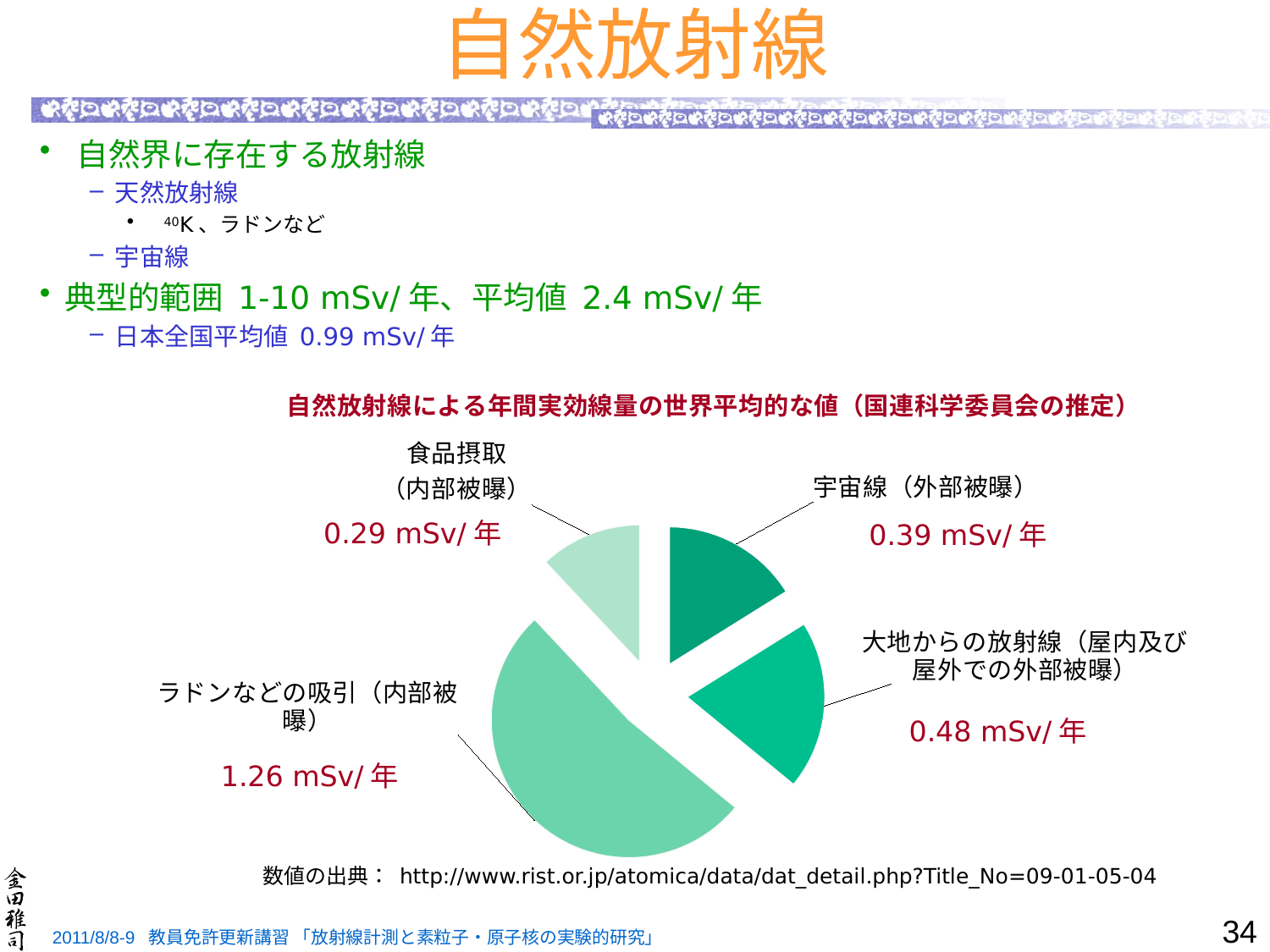

# 自然放射線
自然界に存在する放射線
天然放射線
40K、ラドンなど
宇宙線
典型的範囲 1-10 mSv/年、平均値 2.4 mSv/年
日本全国平均値 0.99 mSv/年

### Chart: 自然放射線による年間実効線量の世界平均的な値（国連科学委員会の推定）

| Category | 自然放射線による年間実効線量の世界平均的な値（国連科学委員会の推定） |
|---|---|
| 宇宙線（外部被曝） | 0.39000000000000024 |
| 大地からの放射線（屋内及び屋外での外部被曝） | 0.4800000000000002 |
| ラドンなどの吸引（内部被曝） | 1.26 |
| 食品摂取（内部被曝） | 0.2900000000000002 |
0.29 mSv/年
0.39 mSv/年
0.48 mSv/年
1.26 mSv/年
数値の出典： http://www.rist.or.jp/atomica/data/dat_detail.php?Title_No=09-01-05-04
34
2011/8/8-9  教員免許更新講習 「放射線計測と素粒子・原子核の実験的研究」